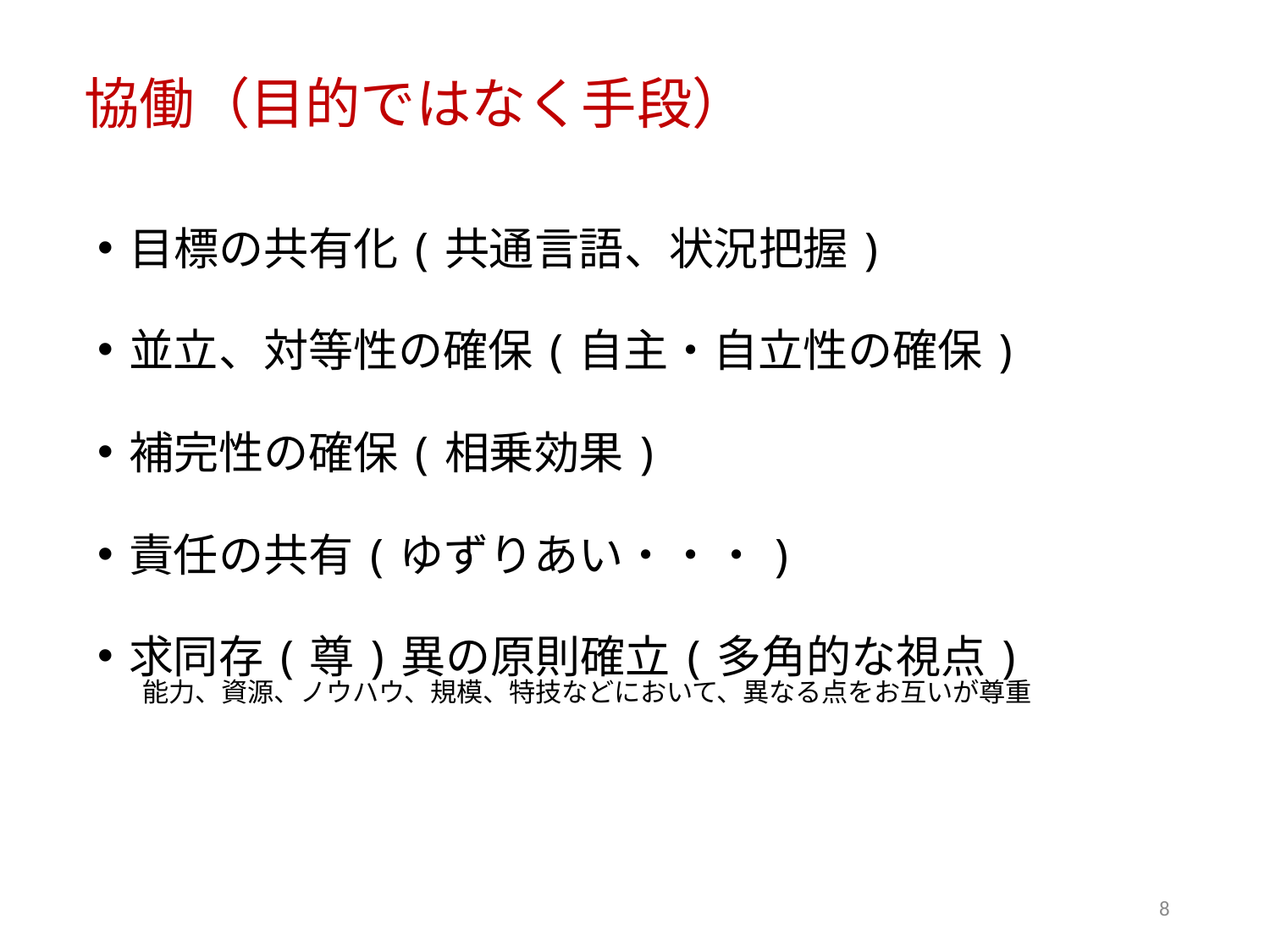

協働（目的ではなく手段）
目標の共有化(共通言語、状況把握)
並立、対等性の確保(自主・自立性の確保)
補完性の確保(相乗効果)
責任の共有(ゆずりあい・・・)
求同存(尊)異の原則確立(多角的な視点)
　能力、資源、ノウハウ、規模、特技などにおいて、異なる点をお互いが尊重
8